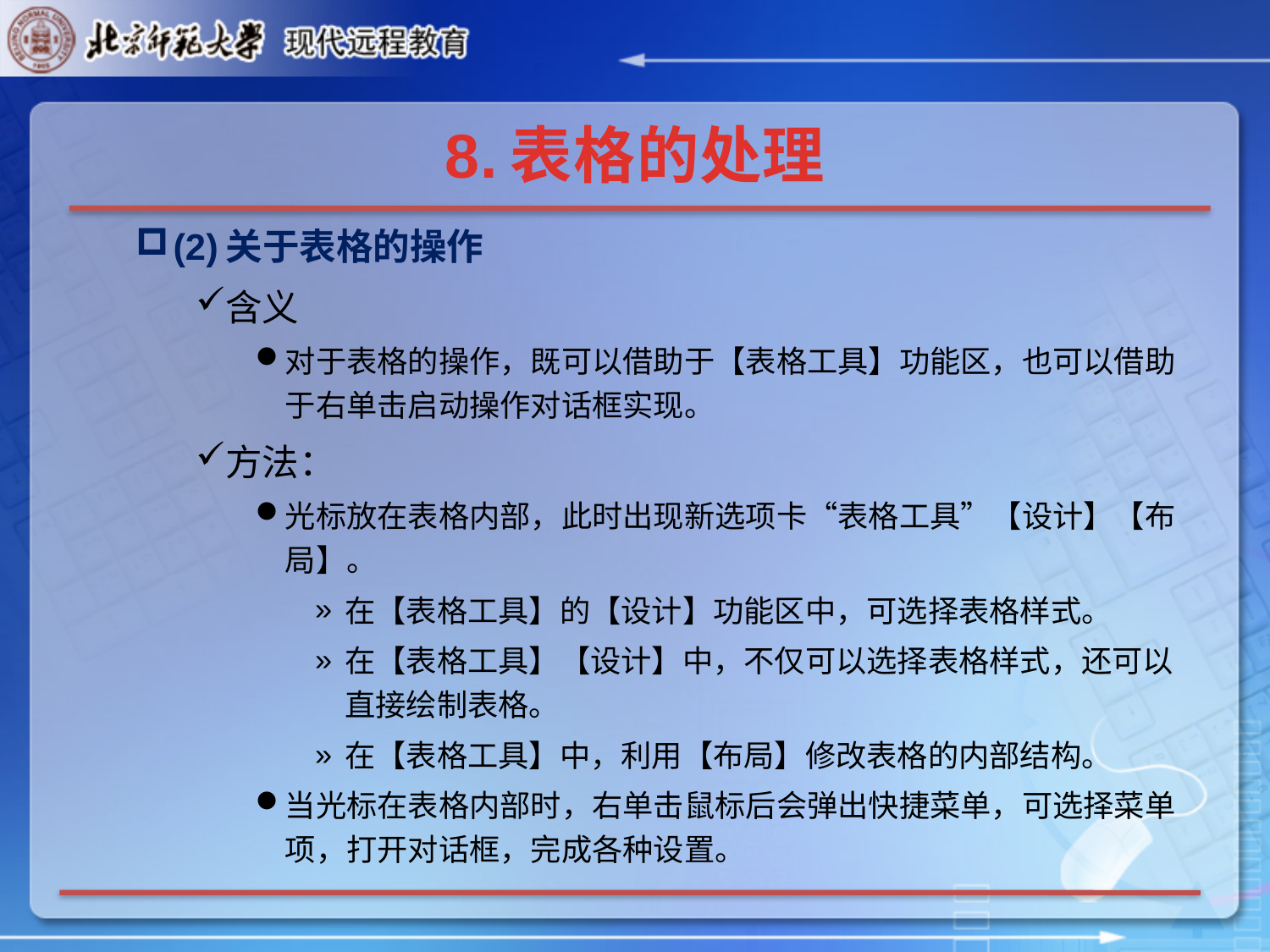

# 8.表格的处理
(2)关于表格的操作
含义
对于表格的操作，既可以借助于【表格工具】功能区，也可以借助于右单击启动操作对话框实现。
方法：
光标放在表格内部，此时出现新选项卡“表格工具”【设计】【布局】。
在【表格工具】的【设计】功能区中，可选择表格样式。
在【表格工具】【设计】中，不仅可以选择表格样式，还可以直接绘制表格。
在【表格工具】中，利用【布局】修改表格的内部结构。
当光标在表格内部时，右单击鼠标后会弹出快捷菜单，可选择菜单项，打开对话框，完成各种设置。